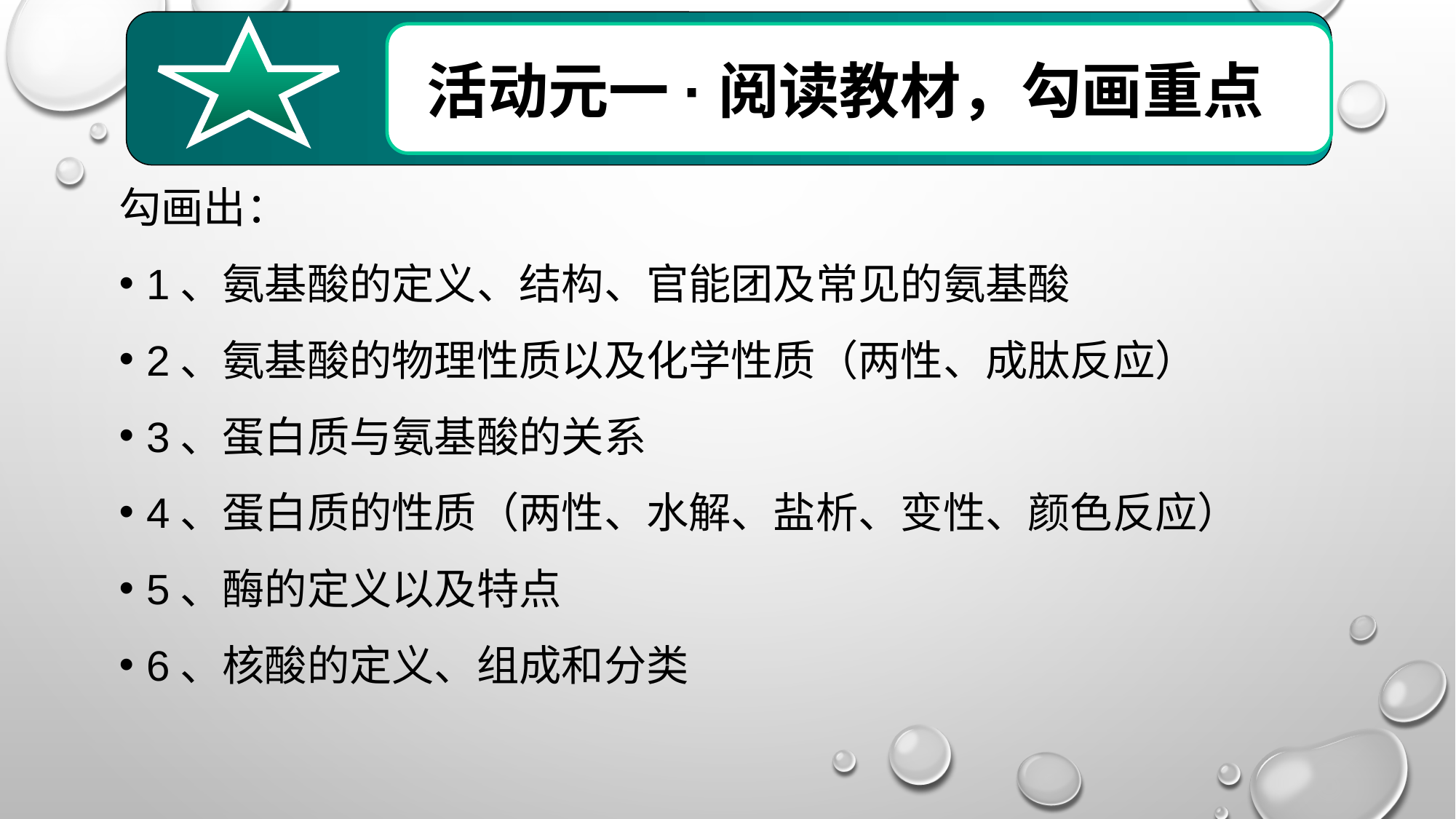

活动元一·阅读教材，勾画重点
#
勾画出：
1、氨基酸的定义、结构、官能团及常见的氨基酸
2、氨基酸的物理性质以及化学性质（两性、成肽反应）
3、蛋白质与氨基酸的关系
4、蛋白质的性质（两性、水解、盐析、变性、颜色反应）
5、酶的定义以及特点
6、核酸的定义、组成和分类